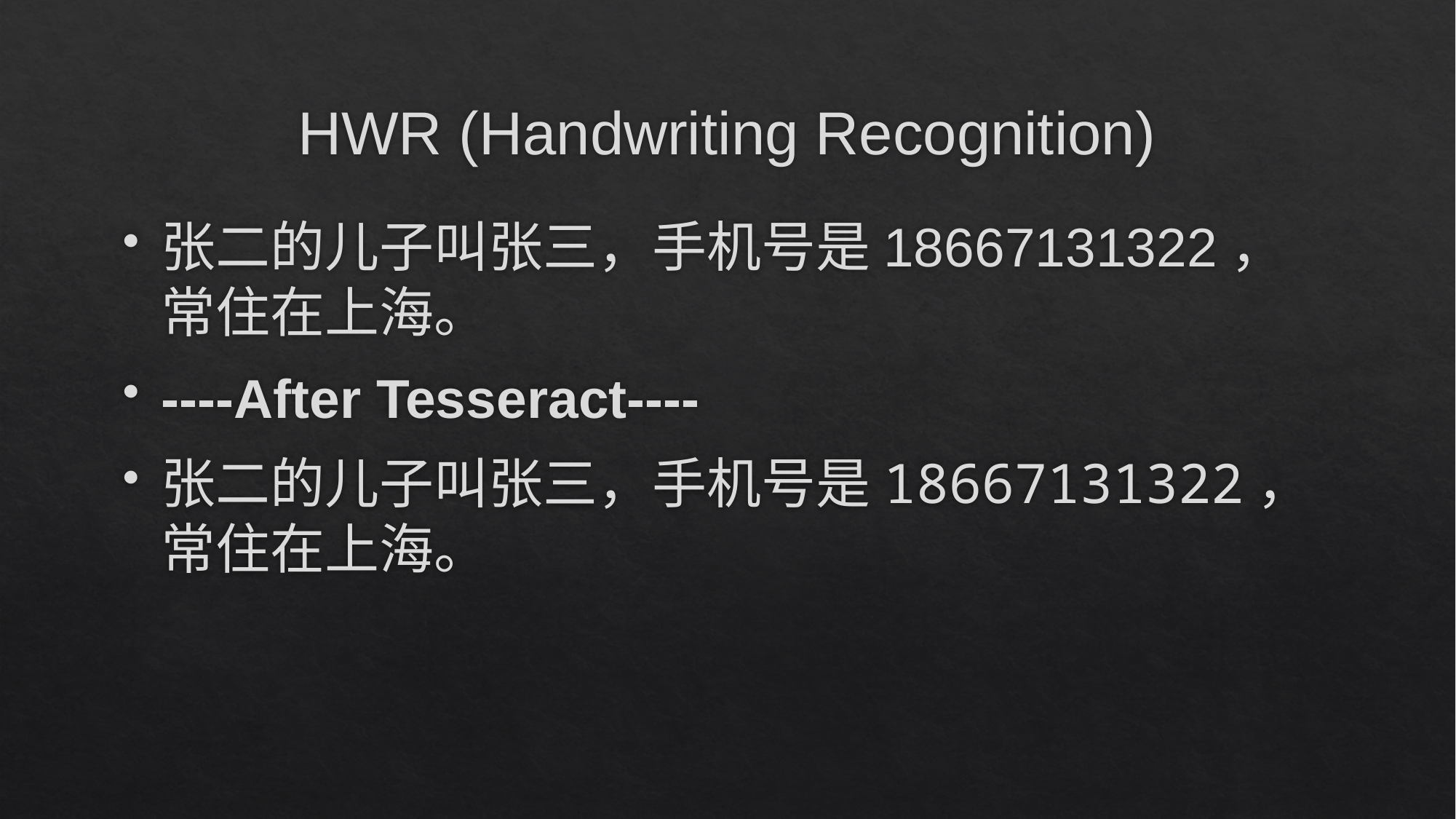

# HWR (Handwriting Recognition)
张二的儿子叫张三，手机号是18667131322，常住在上海。
----After Tesseract----
张二的儿子叫张三，手机号是18667131322，常住在上海。